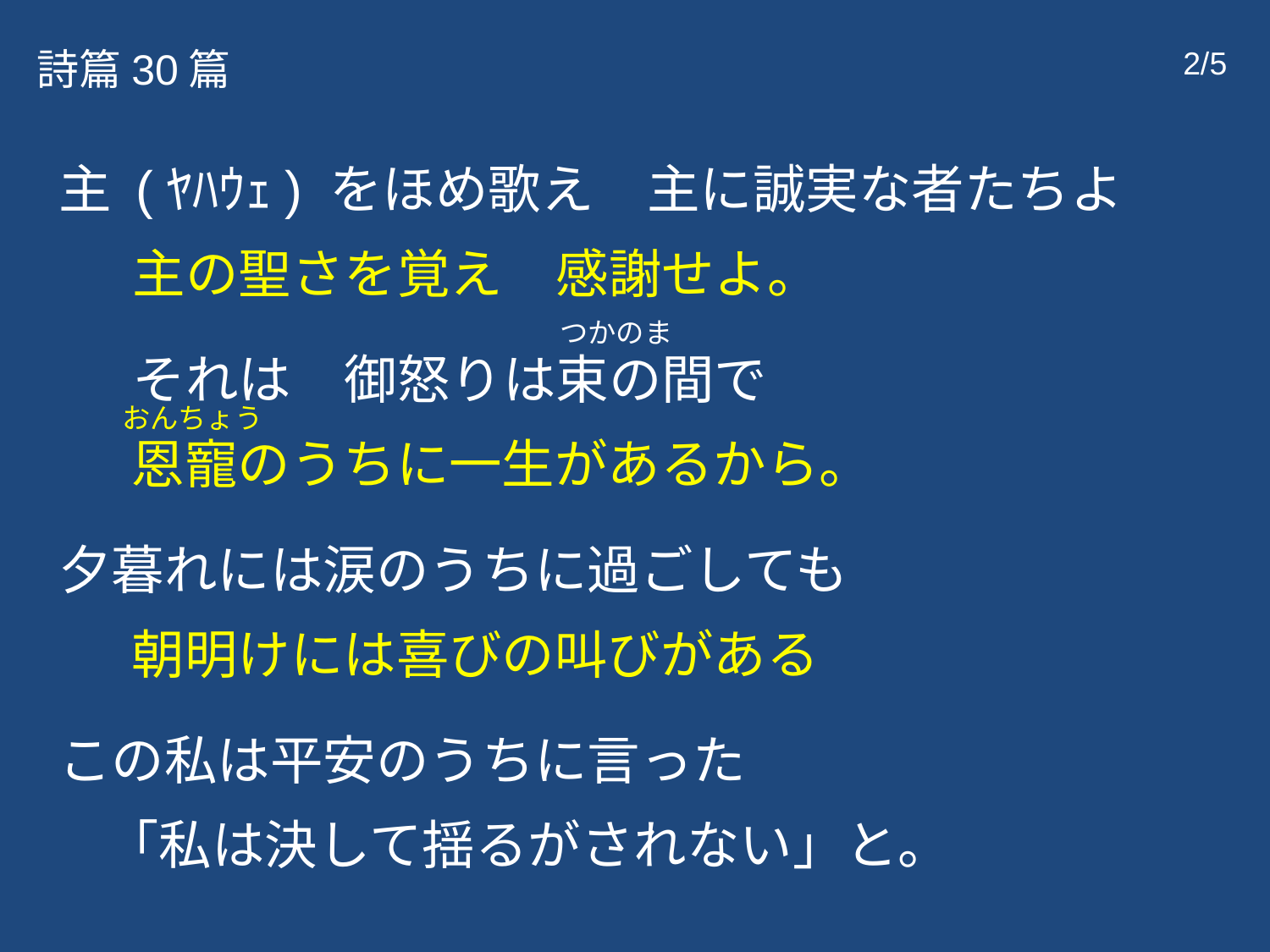

詩篇30篇
2/5
主 (ﾔﾊｳｪ) をほめ歌え　主に誠実な者たちよ
主の聖さを覚え　感謝せよ。
それは　御怒りは束の間で
恩寵のうちに一生があるから。
夕暮れには涙のうちに過ごしても
朝明けには喜びの叫びがある
この私は平安のうちに言った
｢私は決して揺るがされない」と。
 つかのま
 おんちょう